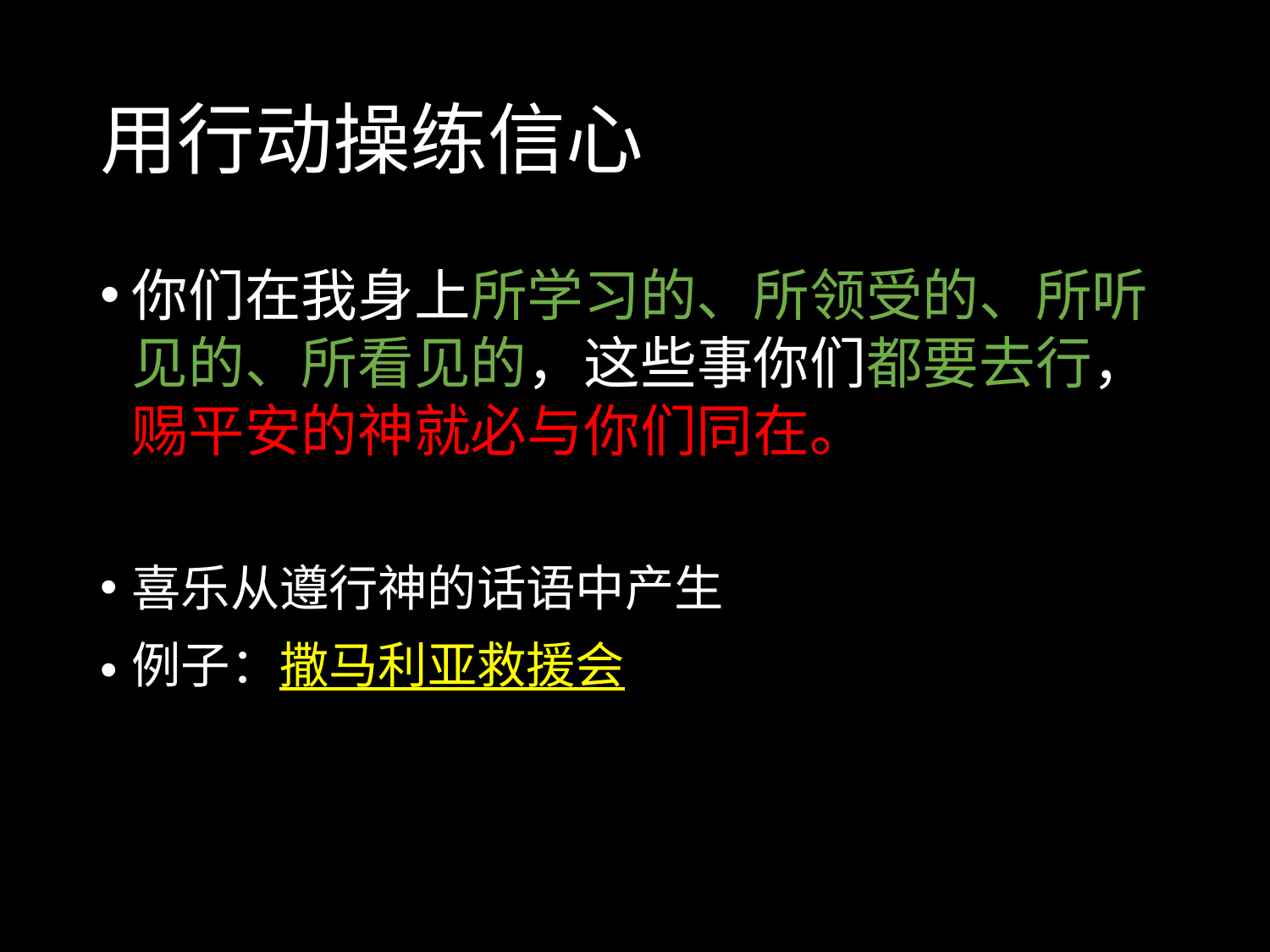

# 用行动操练信心
你们在我身上所学习的、所领受的、所听见的、所看见的，这些事你们都要去行，赐平安的神就必与你们同在。

喜乐从遵行神的话语中产生
例子：撒马利亚救援会